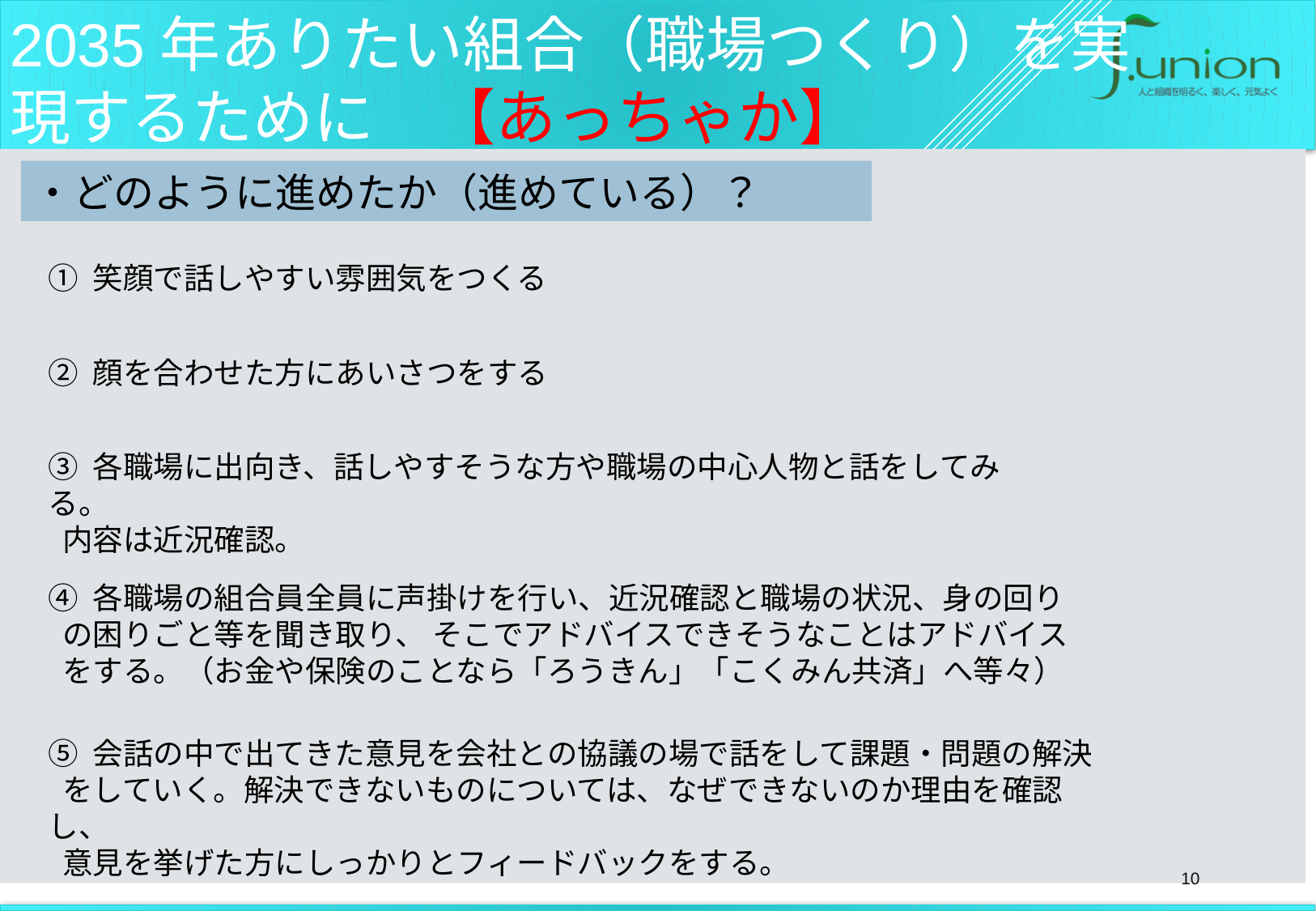

2035年ありたい組合（職場つくり）を実現するために　【あっちゃか】

・どのように進めたか（進めている）？

① 笑顔で話しやすい雰囲気をつくる
② 顔を合わせた方にあいさつをする
③ 各職場に出向き、話しやすそうな方や職場の中心人物と話をしてみる。
 内容は近況確認。
④ 各職場の組合員全員に声掛けを行い、近況確認と職場の状況、身の回り
 の困りごと等を聞き取り、 そこでアドバイスできそうなことはアドバイス
 をする。（お金や保険のことなら「ろうきん」「こくみん共済」へ等々）
⑤ 会話の中で出てきた意見を会社との協議の場で話をして課題・問題の解決
 をしていく。解決できないものについては、なぜできないのか理由を確認し、
 意見を挙げた方にしっかりとフィードバックをする。
10